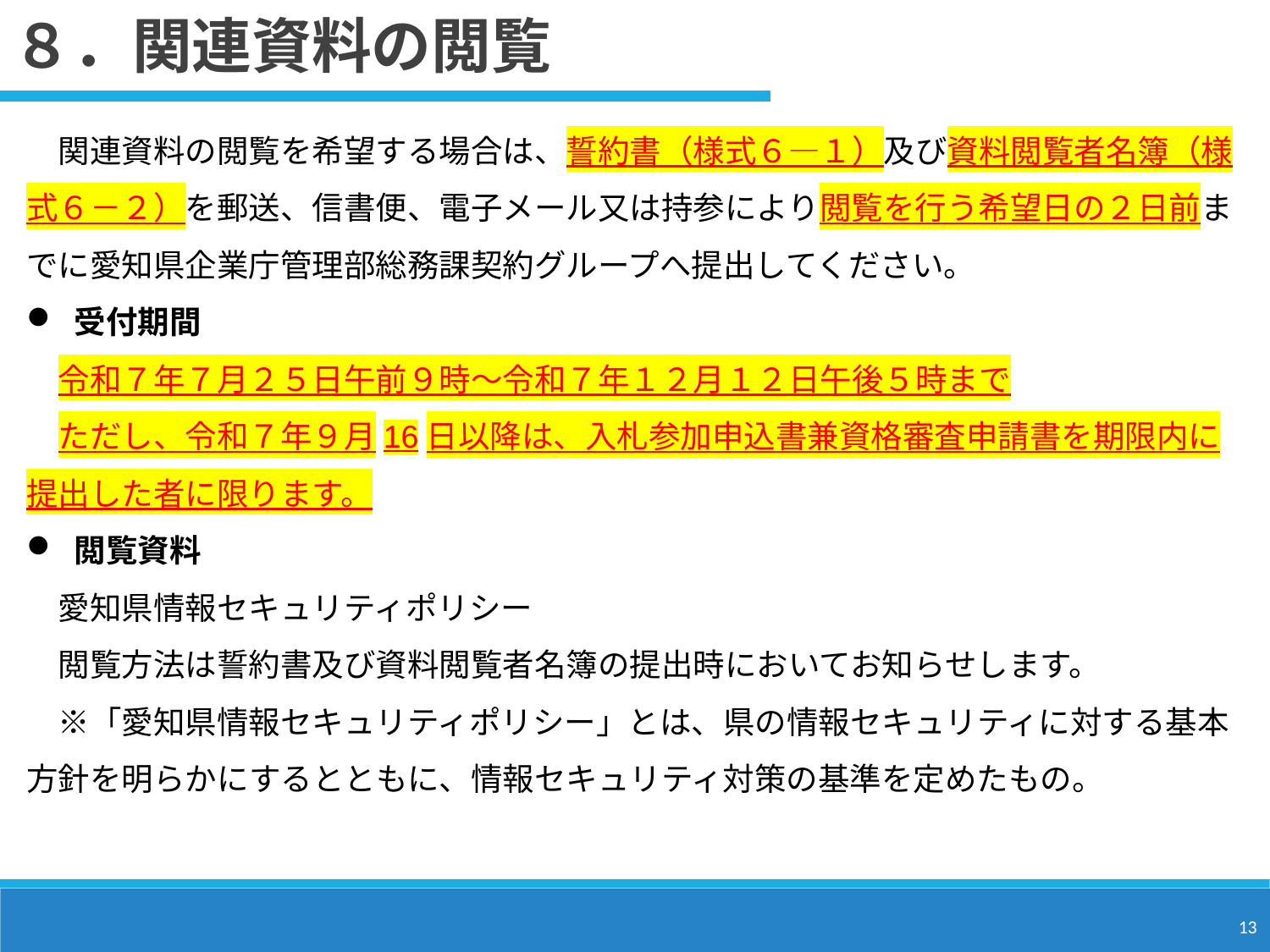

８．関連資料の閲覧
　関連資料の閲覧を希望する場合は、誓約書（様式６―１）及び資料閲覧者名簿（様式６－２）を郵送、信書便、電子メール又は持参により閲覧を行う希望日の２日前までに愛知県企業庁管理部総務課契約グループへ提出してください。
受付期間
　令和７年７月２５日午前９時～令和７年１２月１２日午後５時まで
　ただし、令和７年９月16日以降は、入札参加申込書兼資格審査申請書を期限内に提出した者に限ります。
閲覧資料
　愛知県情報セキュリティポリシー
　閲覧方法は誓約書及び資料閲覧者名簿の提出時においてお知らせします。
　※「愛知県情報セキュリティポリシー」とは、県の情報セキュリティに対する基本方針を明らかにするとともに、情報セキュリティ対策の基準を定めたもの。
13